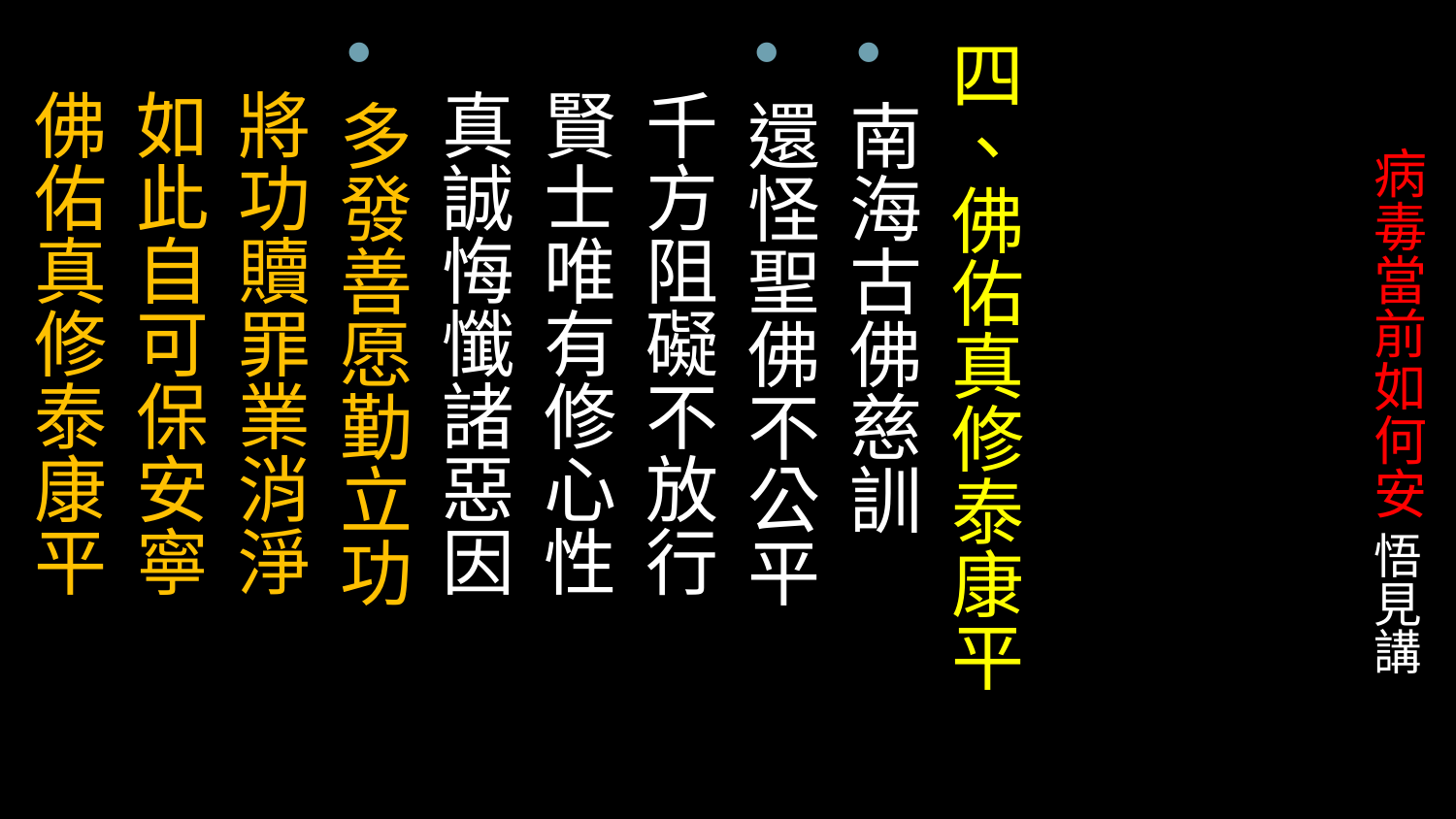

四、佛佑真修泰康平
南海古佛慈訓
還怪聖佛不公平
  千方阻礙不放行
  賢士唯有修心性
  真誠悔懺諸惡因
多發善愿勤立功
  將功贖罪業消淨
  如此自可保安寧
  佛佑真修泰康平
# 病毒當前如何安 悟見講